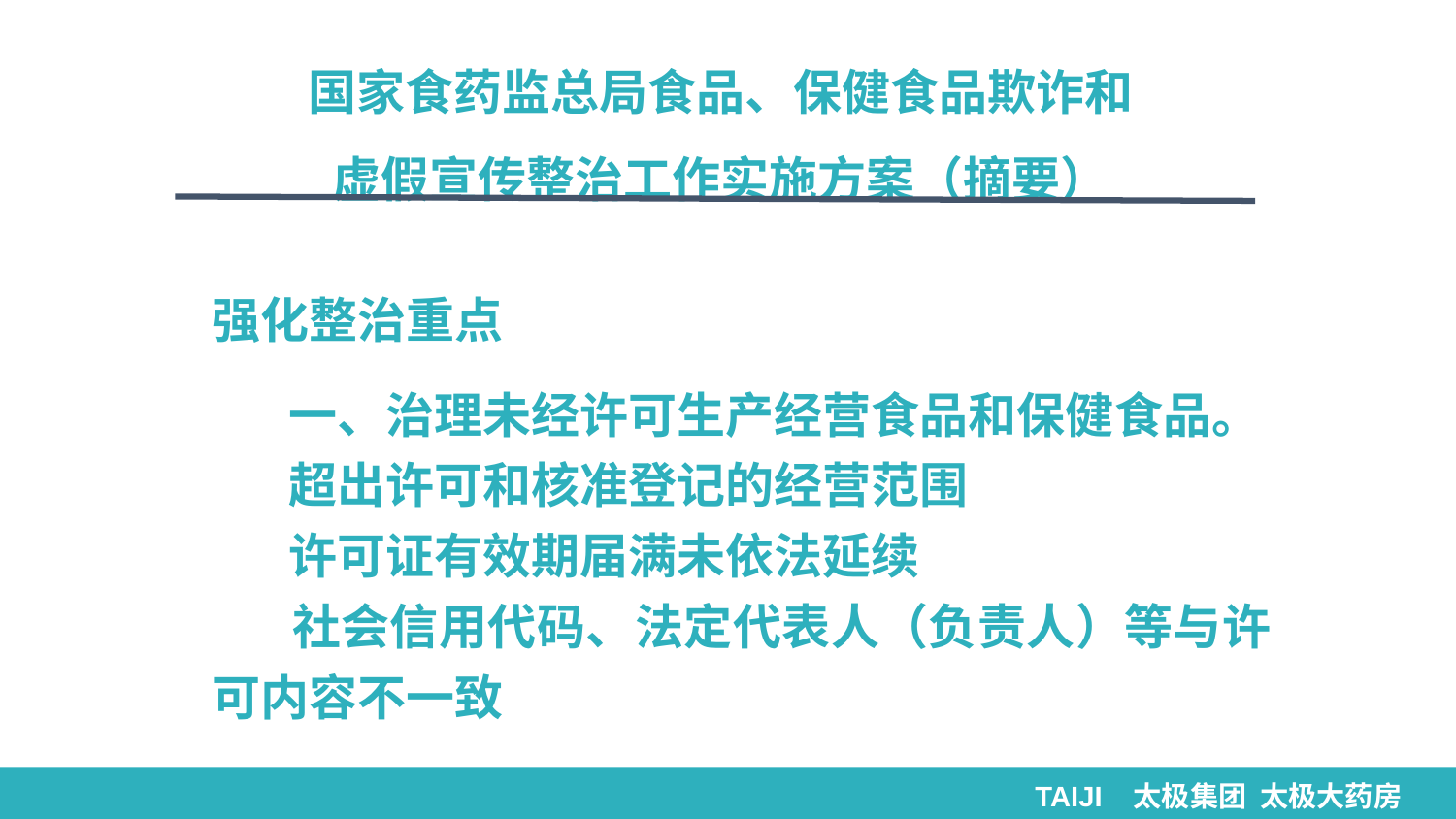

国家食药监总局食品、保健食品欺诈和
虚假宣传整治工作实施方案（摘要）
强化整治重点
      一、治理未经许可生产经营食品和保健食品。
      超出许可和核准登记的经营范围
      许可证有效期届满未依法延续
      社会信用代码、法定代表人（负责人）等与许可内容不一致

TAIJI   太极集团  太极大药房